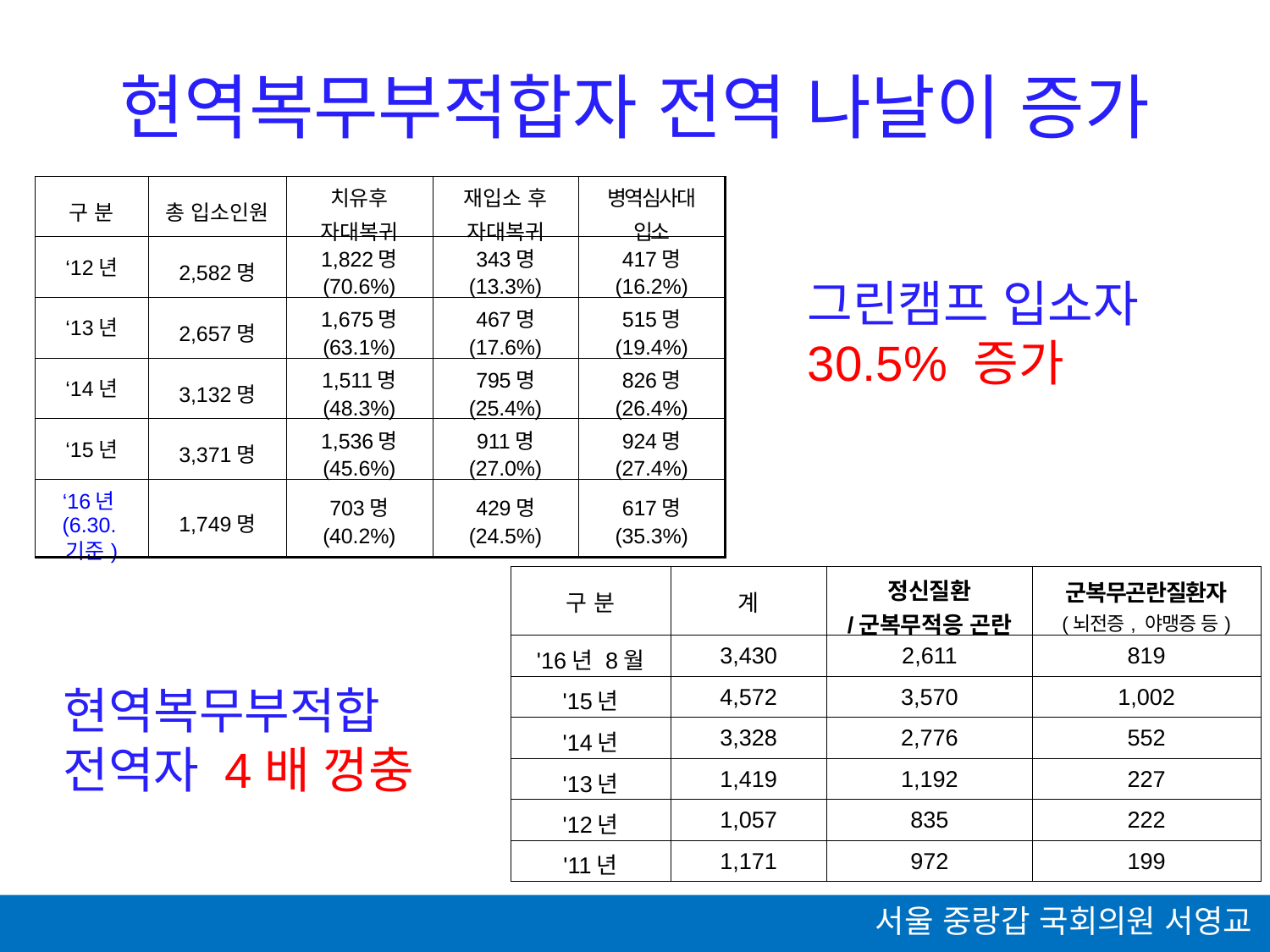

현역복무부적합자 전역 나날이 증가
| 구 분 | 총 입소인원 | 치유후 자대복귀 | 재입소 후 자대복귀 | 병역심사대 입소 |
| --- | --- | --- | --- | --- |
| ‘12년 | 2,582명 | 1,822명 (70.6%) | 343명 (13.3%) | 417명 (16.2%) |
| ‘13년 | 2,657명 | 1,675명 (63.1%) | 467명 (17.6%) | 515명 (19.4%) |
| ‘14년 | 3,132명 | 1,511명 (48.3%) | 795명 (25.4%) | 826명 (26.4%) |
| ‘15년 | 3,371명 | 1,536명 (45.6%) | 911명 (27.0%) | 924명 (27.4%) |
| ‘16년 (6.30.기준) | 1,749명 | 703명 (40.2%) | 429명 (24.5%) | 617명 (35.3%) |
그린캠프 입소자 30.5% 증가
| 구 분 | 계 | 정신질환 /군복무적응 곤란 | 군복무곤란질환자 (뇌전증, 야맹증 등) |
| --- | --- | --- | --- |
| '16년 8월 | 3,430 | 2,611 | 819 |
| '15년 | 4,572 | 3,570 | 1,002 |
| '14년 | 3,328 | 2,776 | 552 |
| '13년 | 1,419 | 1,192 | 227 |
| '12년 | 1,057 | 835 | 222 |
| '11년 | 1,171 | 972 | 199 |
현역복무부적합 전역자 4배 껑충

서울 중랑갑 국회의원 서영교